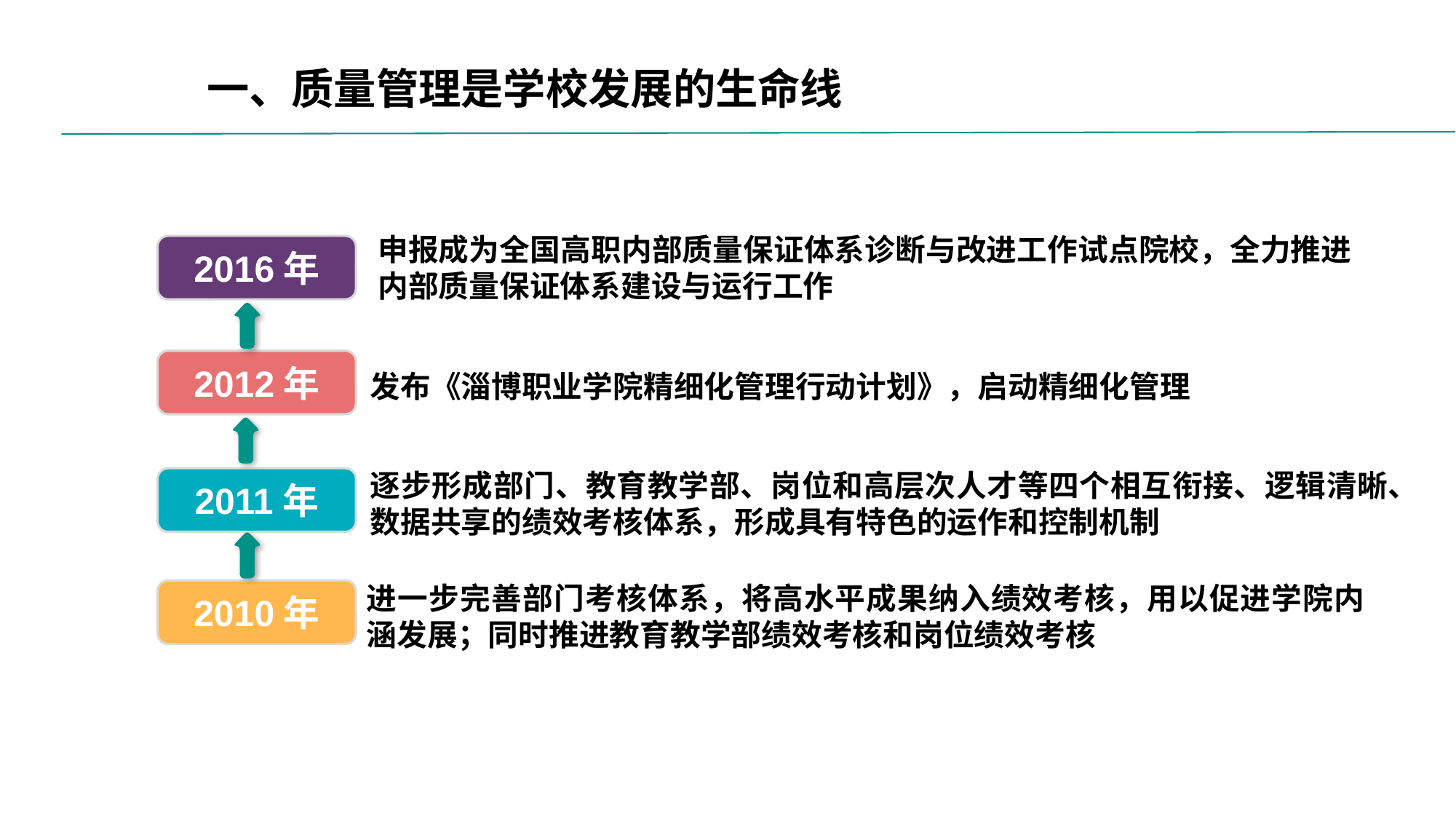

一、质量管理是学校发展的生命线
申报成为全国高职内部质量保证体系诊断与改进工作试点院校，全力推进内部质量保证体系建设与运行工作

2016年

发布《淄博职业学院精细化管理行动计划》，启动精细化管理

2012年

逐步形成部门、教育教学部、岗位和高层次人才等四个相互衔接、逻辑清晰、数据共享的绩效考核体系，形成具有特色的运作和控制机制

2011年

进一步完善部门考核体系，将高水平成果纳入绩效考核，用以促进学院内涵发展；同时推进教育教学部绩效考核和岗位绩效考核

2010年